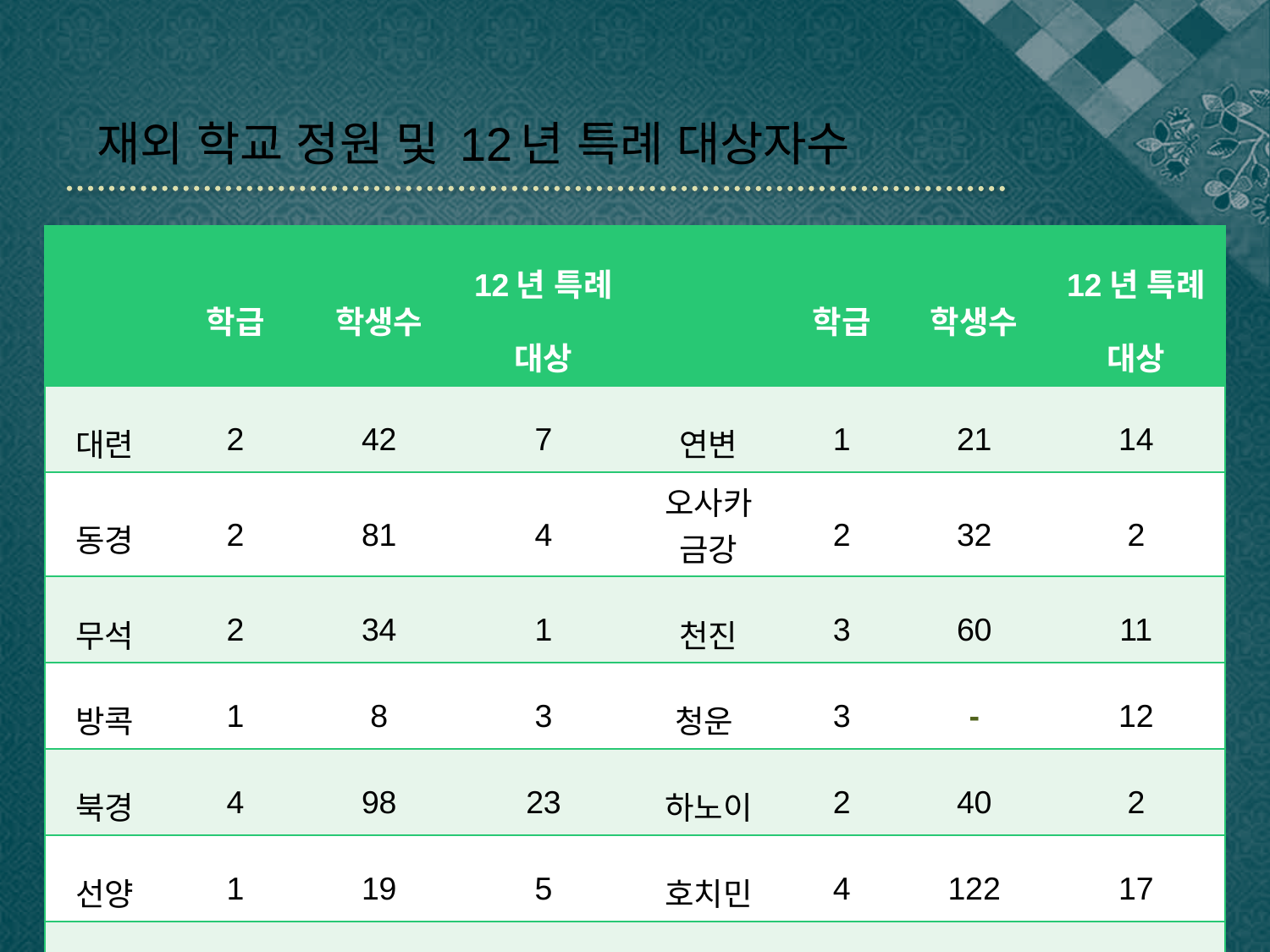

# 재외 학교 정원 및 12년 특례 대상자수
|  | 학급 | 학생수 | 12년 특례 대상 |  | 학급 | 학생수 | 12년 특례 대상 |
| --- | --- | --- | --- | --- | --- | --- | --- |
| 대련 | 2 | 42 | 7 | 연변 | 1 | 21 | 14 |
| 동경 | 2 | 81 | 4 | 오사카 금강 | 2 | 32 | 2 |
| 무석 | 2 | 34 | 1 | 천진 | 3 | 60 | 11 |
| 방콕 | 1 | 8 | 3 | 청운 | 3 | - | 12 |
| 북경 | 4 | 98 | 23 | 하노이 | 2 | 40 | 2 |
| 선양 | 1 | 19 | 5 | 호치민 | 4 | 122 | 17 |
| 연대 | 3 | - | 15 | 홍콩 | - | - | 7 |
| 소주 | 1 | 5 | 1 |  |  |  |  |